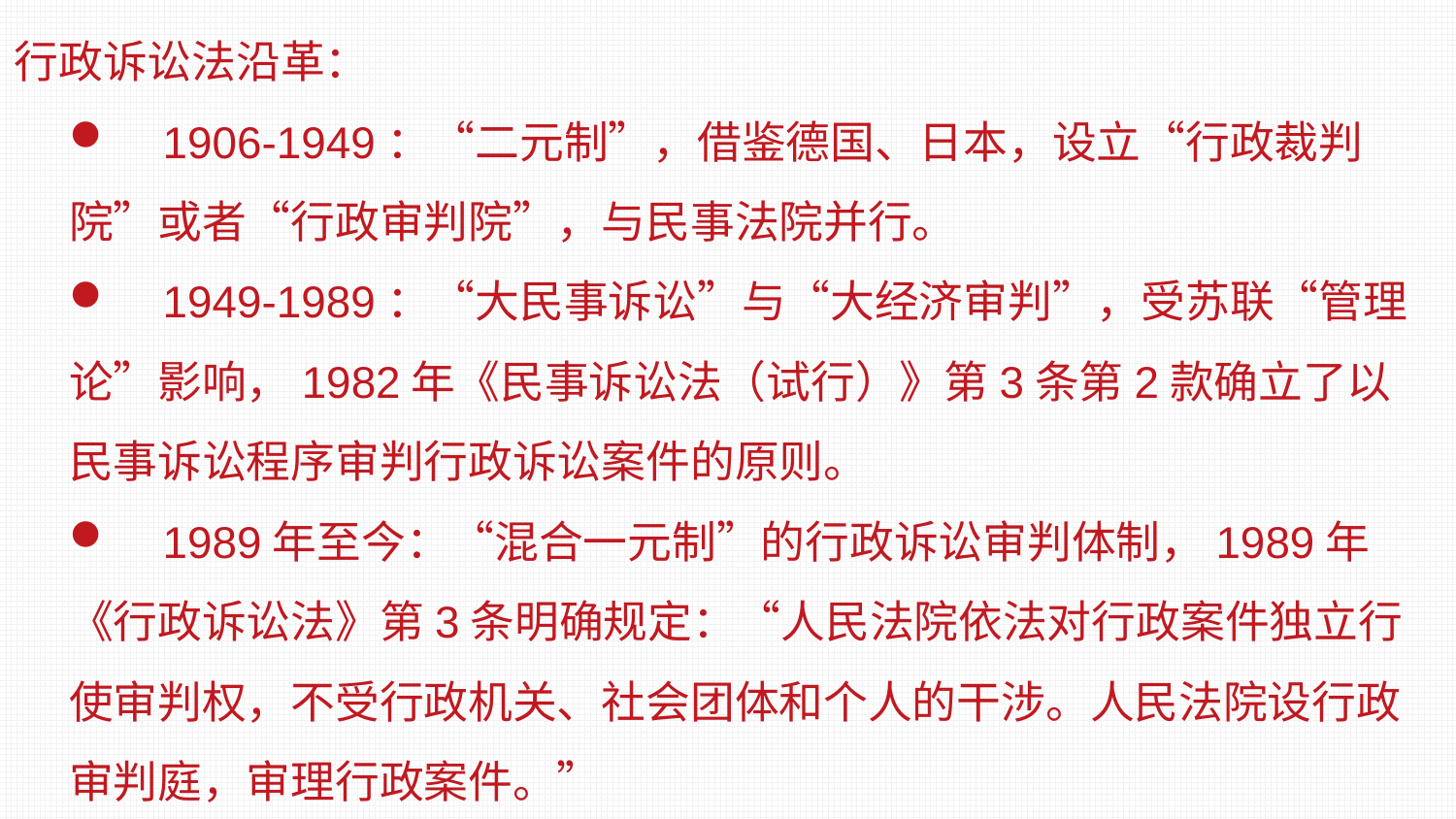

行政诉讼法沿革：
    1906-1949：“二元制”，借鉴德国、日本，设立“行政裁判院”或者“行政审判院”，与民事法院并行。
    1949-1989：“大民事诉讼”与“大经济审判”，受苏联“管理论”影响，1982年《民事诉讼法（试行）》第3条第2款确立了以民事诉讼程序审判行政诉讼案件的原则。
    1989年至今：“混合一元制”的行政诉讼审判体制，1989年《行政诉讼法》第3条明确规定：“人民法院依法对行政案件独立行使审判权，不受行政机关、社会团体和个人的干涉。人民法院设行政审判庭，审理行政案件。”